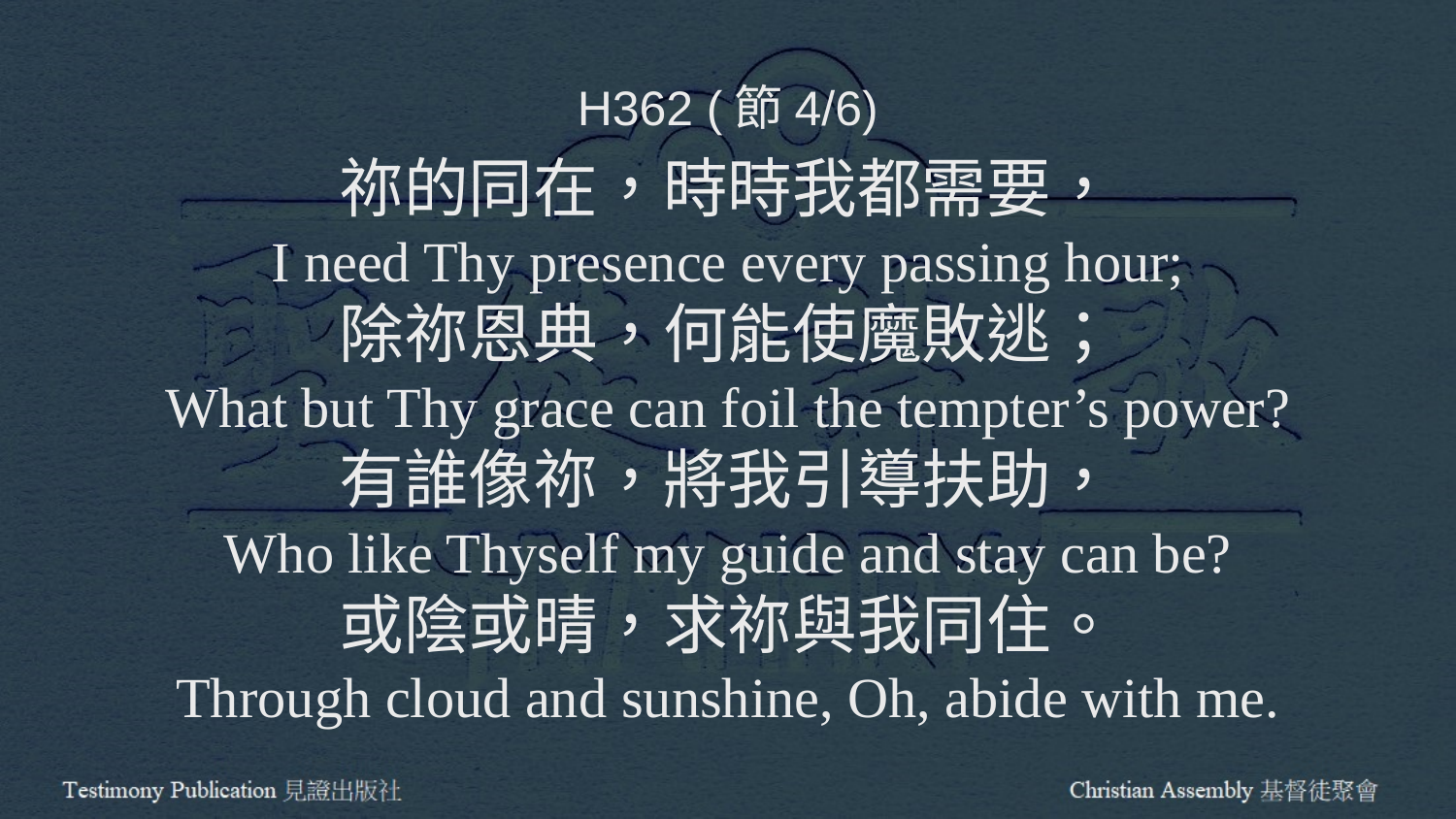

H362 (節4/6)
祢的同在，時時我都需要，
I need Thy presence every passing hour;
除祢恩典，何能使魔敗逃；
What but Thy grace can foil the tempter’s power?
有誰像祢，將我引導扶助，
Who like Thyself my guide and stay can be?
或陰或晴，求祢與我同住。
Through cloud and sunshine, Oh, abide with me.